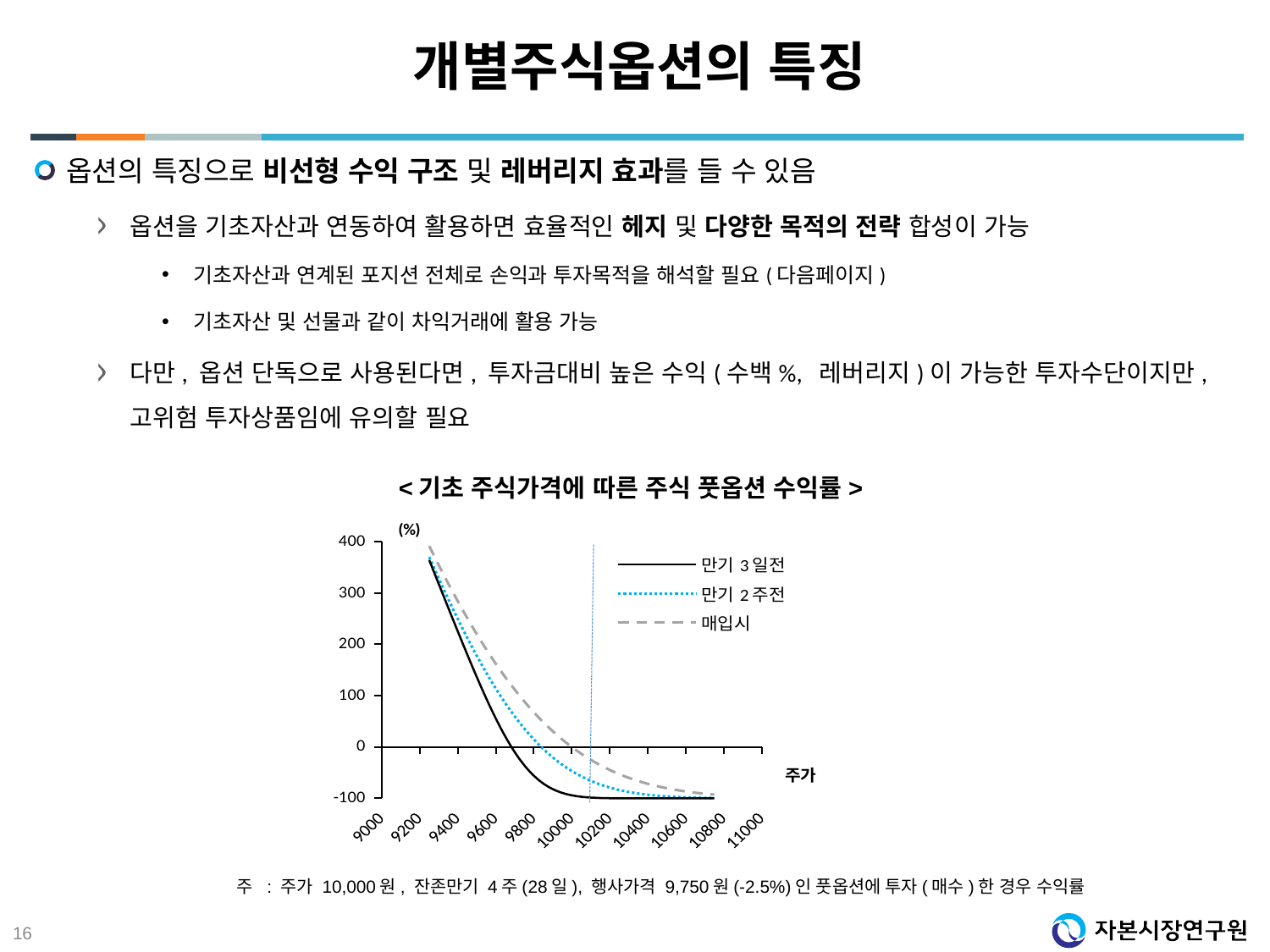

# 개별주식옵션의 특징
옵션의 특징으로 비선형 수익 구조 및 레버리지 효과를 들 수 있음
옵션을 기초자산과 연동하여 활용하면 효율적인 헤지 및 다양한 목적의 전략 합성이 가능
기초자산과 연계된 포지션 전체로 손익과 투자목적을 해석할 필요(다음페이지)
기초자산 및 선물과 같이 차익거래에 활용 가능
다만, 옵션 단독으로 사용된다면, 투자금대비 높은 수익(수백%,  레버리지)이 가능한 투자수단이지만, 고위험 투자상품임에 유의할 필요
<기초 주식가격에 따른 주식 풋옵션 수익률>

### Chart

| Category | 만기3일전 | 만기2주전 | 매입시 |
|---|---|---|---|
주  : 주가 10,000원, 잔존만기 4주(28일), 행사가격 9,750원(-2.5%)인 풋옵션에 투자(매수)한 경우 수익률
16